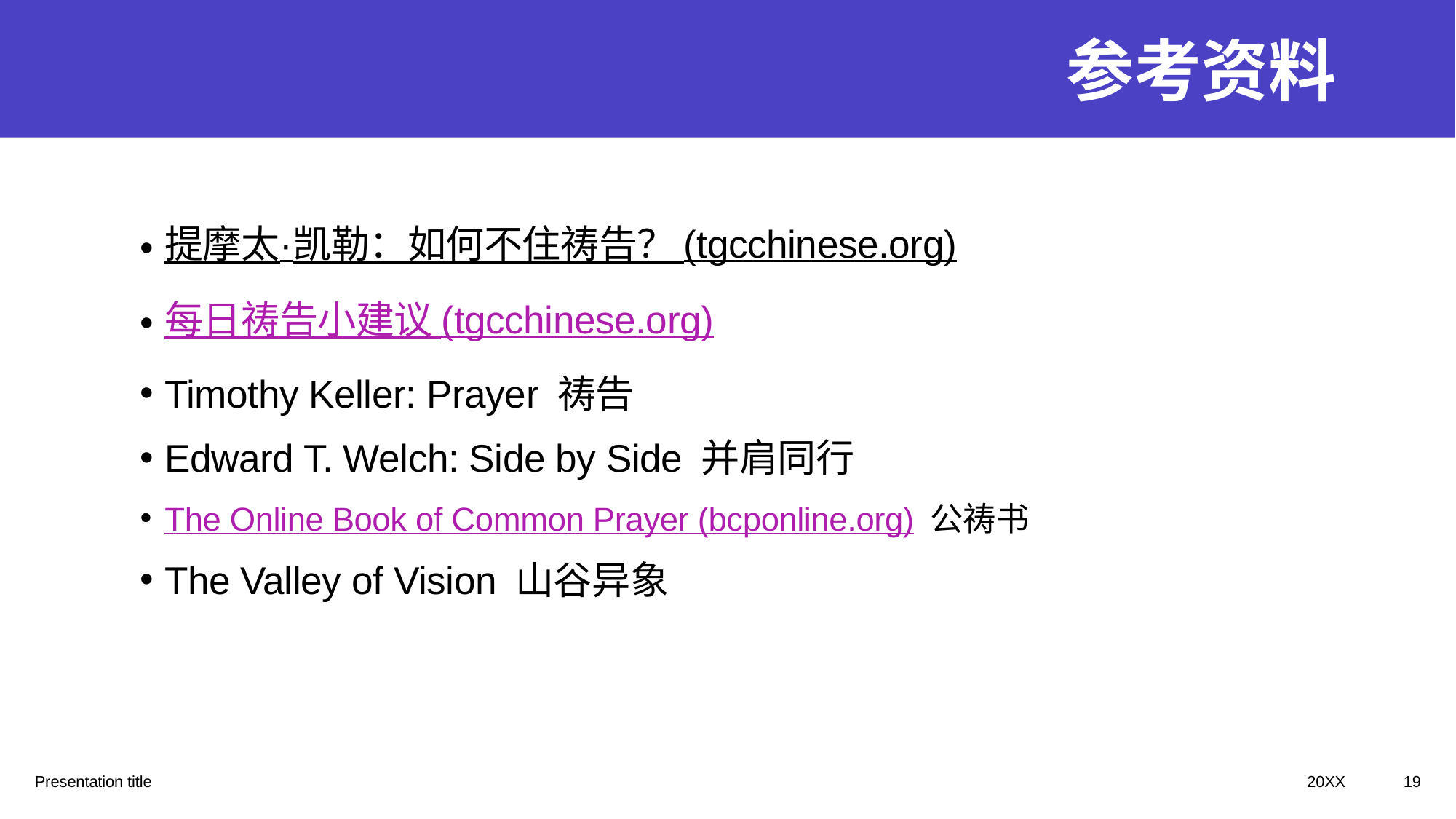

# 参考资料
提摩太·凯勒：如何不住祷告？ (tgcchinese.org)
每日祷告小建议 (tgcchinese.org)
Timothy Keller: Prayer 祷告
Edward T. Welch: Side by Side 并肩同行
The Online Book of Common Prayer (bcponline.org) 公祷书
The Valley of Vision 山谷异象
20XX
Presentation title
19